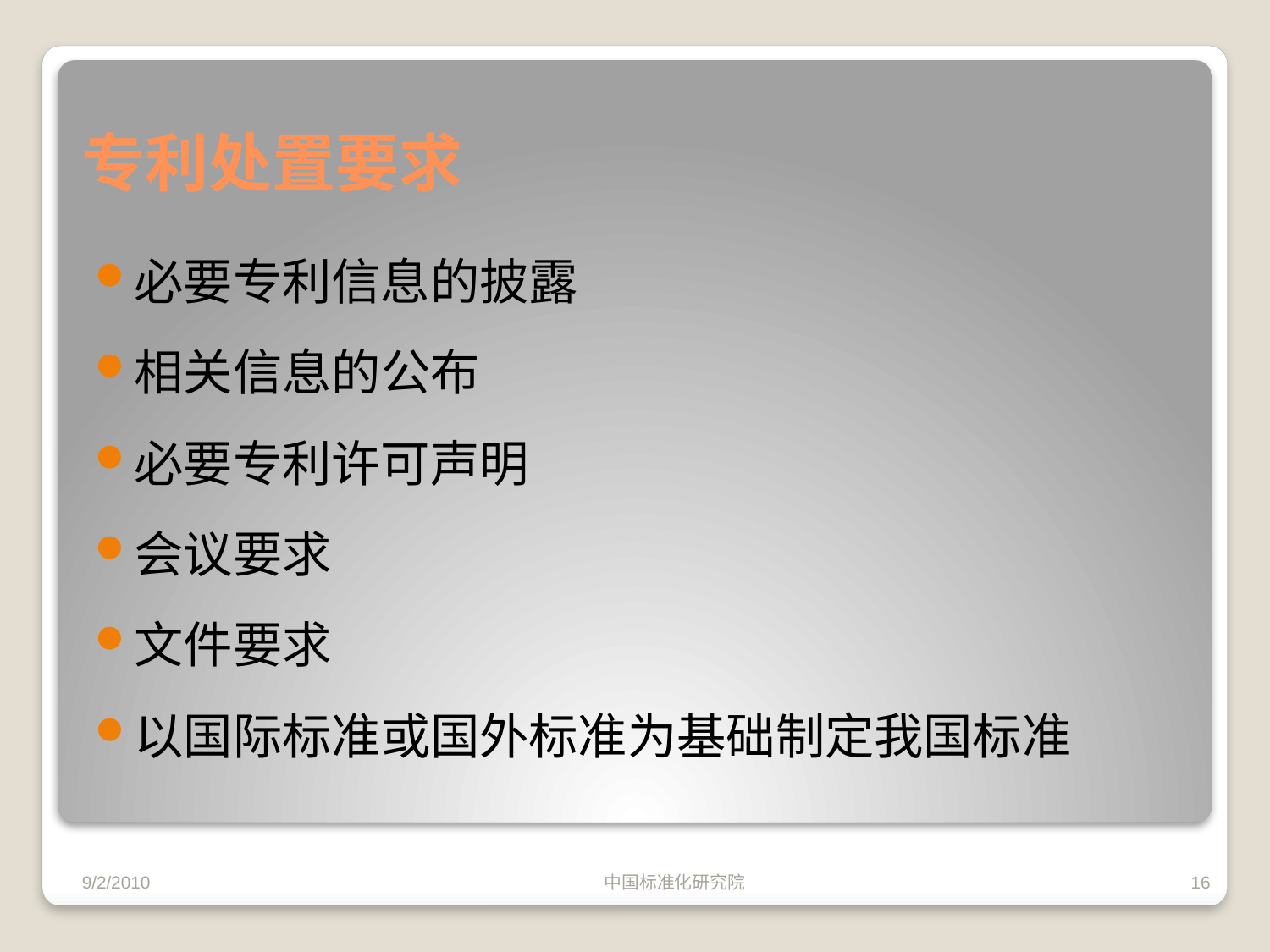

# 专利处置要求
必要专利信息的披露
相关信息的公布
必要专利许可声明
会议要求
文件要求
以国际标准或国外标准为基础制定我国标准

9/2/2010
中国标准化研究院
16